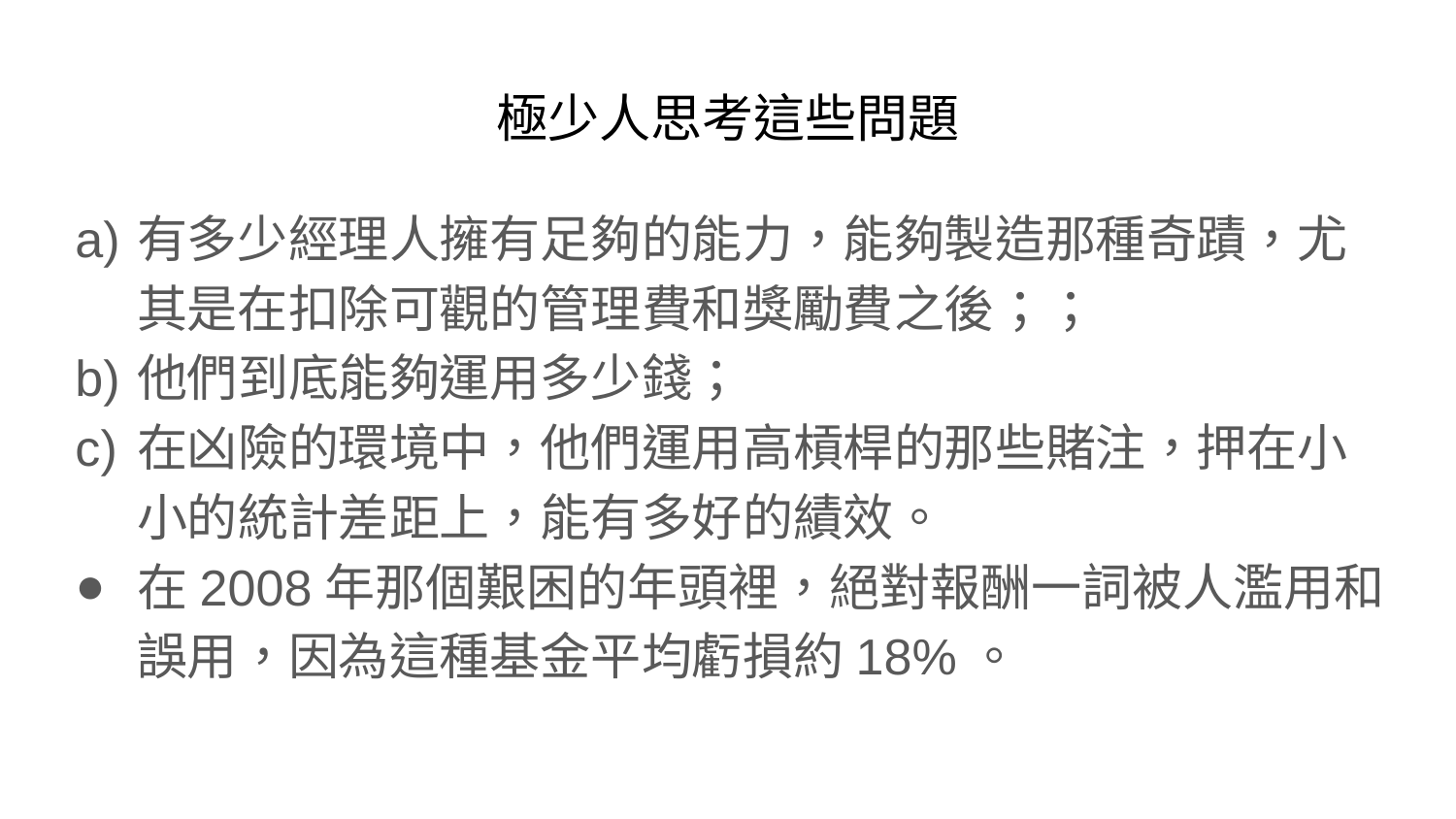

# 極少人思考這些問題
有多少經理人擁有足夠的能力，能夠製造那種奇蹟，尤其是在扣除可觀的管理費和獎勵費之後；；
他們到底能夠運用多少錢；
在凶險的環境中，他們運用高槓桿的那些賭注，押在小小的統計差距上，能有多好的績效。
在2008年那個艱困的年頭裡，絕對報酬一詞被人濫用和誤用，因為這種基金平均虧損約18%。